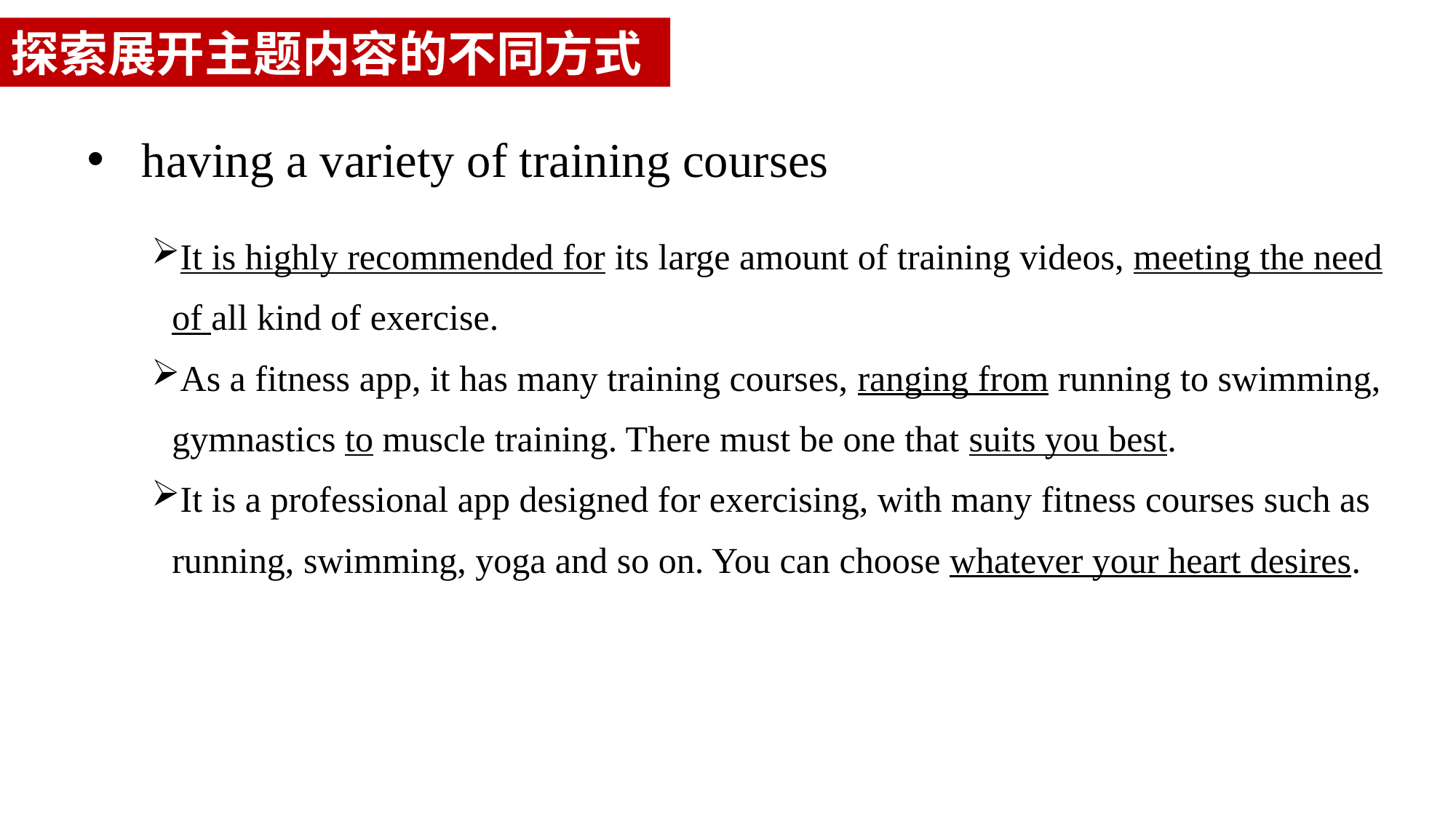

探索展开主题内容的不同方式

having a variety of training courses
It is highly recommended for its large amount of training videos, meeting the need of all kind of exercise.
As a fitness app, it has many training courses, ranging from running to swimming, gymnastics to muscle training. There must be one that suits you best.
It is a professional app designed for exercising, with many fitness courses such as running, swimming, yoga and so on. You can choose whatever your heart desires.